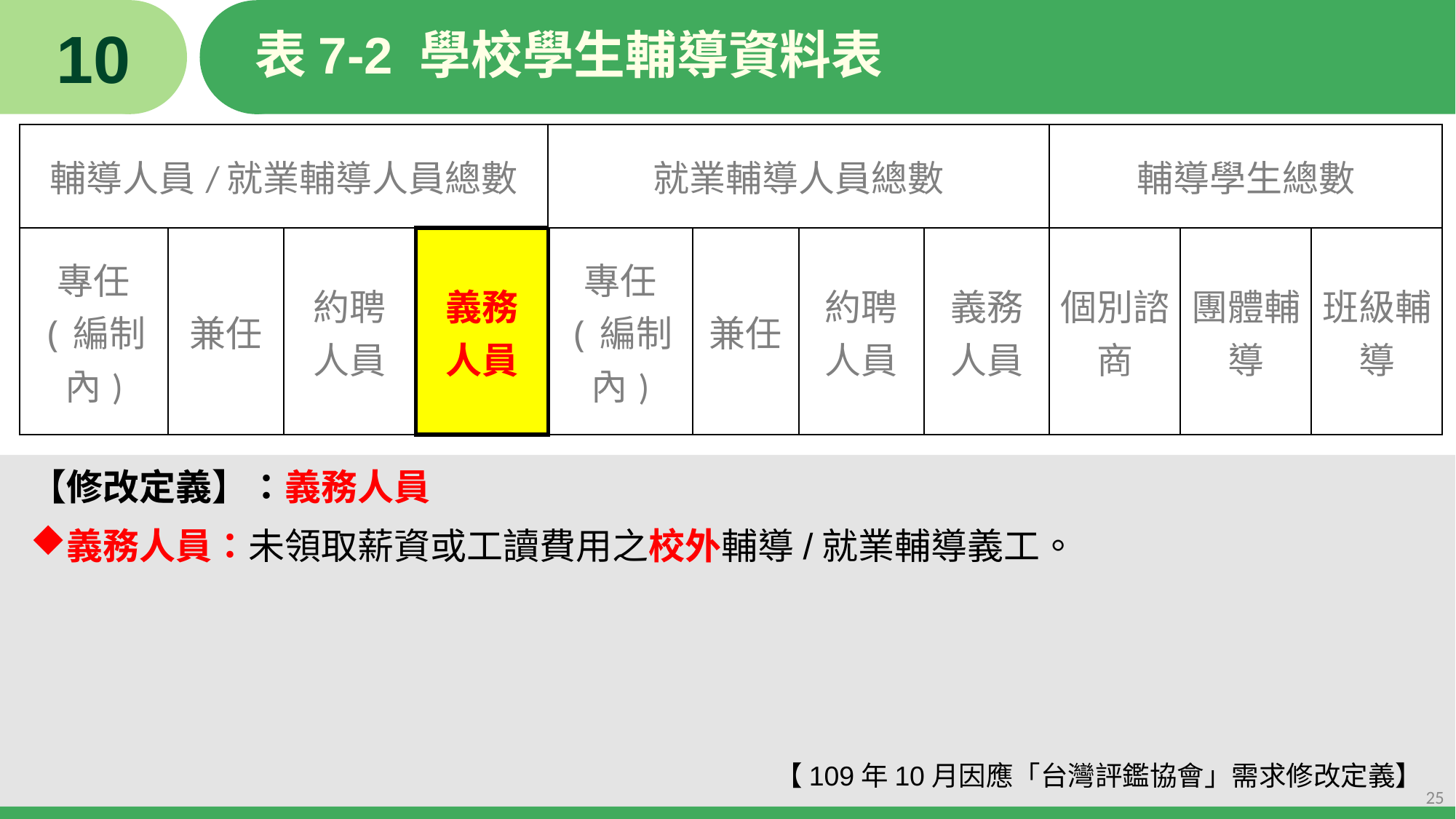

10
# 表7-2 學校學生輔導資料表
| 輔導人員/就業輔導人員總數 |  |  |  | 就業輔導人員總數 |  |  |  | 輔導學生總數 |  |  |
| --- | --- | --- | --- | --- | --- | --- | --- | --- | --- | --- |
| 專任 (編制內) | 兼任 | 約聘 人員 | 義務 人員 | 專任 (編制內) | 兼任 | 約聘 人員 | 義務 人員 | 個別諮商 | 團體輔導 | 班級輔導 |
【修改定義】：義務人員
義務人員：未領取薪資或工讀費用之校外輔導/就業輔導義工。

【109年10月因應「台灣評鑑協會」需求修改定義】

25